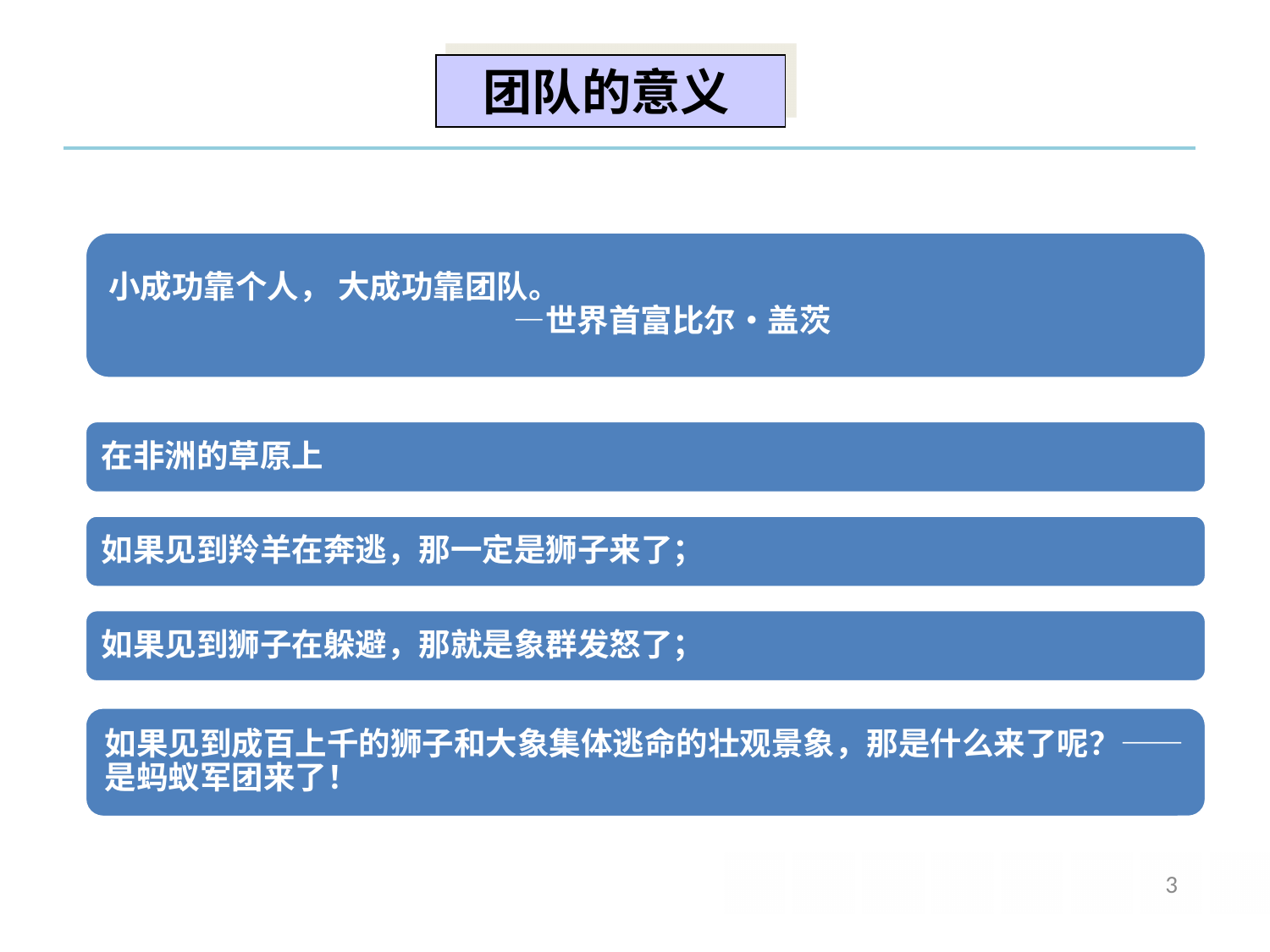

团队的意义
小成功靠个人， 大成功靠团队。
　　　　　　　　                     —世界首富比尔•盖茨
在非洲的草原上
如果见到羚羊在奔逃，那一定是狮子来了；
如果见到狮子在躲避，那就是象群发怒了；
如果见到成百上千的狮子和大象集体逃命的壮观景象，那是什么来了呢？——是蚂蚁军团来了！